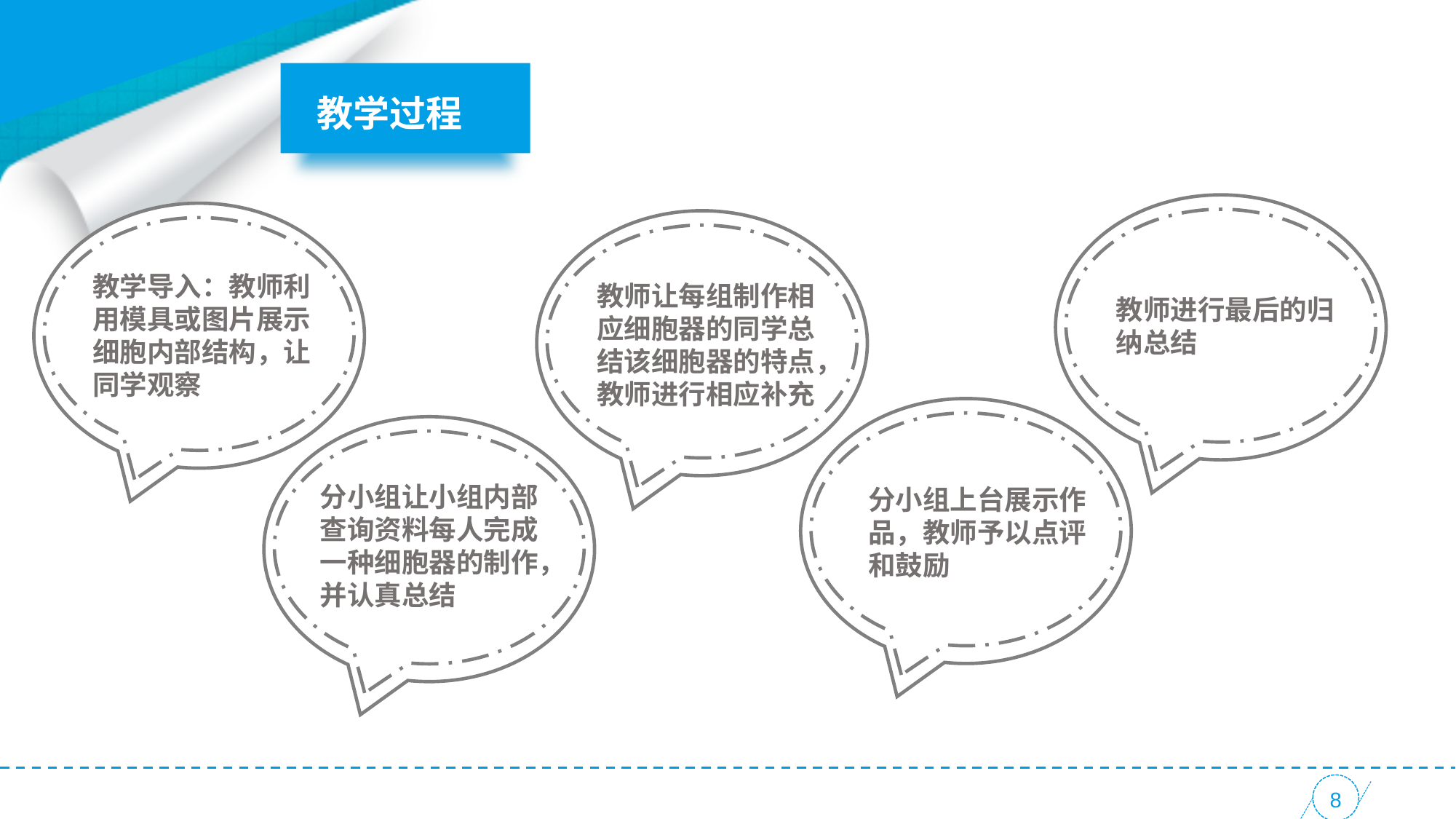

教学过程

教师进行最后的归纳总结

教学导入：教师利用模具或图片展示细胞内部结构，让同学观察

教师让每组制作相应细胞器的同学总结该细胞器的特点，教师进行相应补充

分小组上台展示作品，教师予以点评和鼓励

分小组让小组内部查询资料每人完成一种细胞器的制作，并认真总结
8